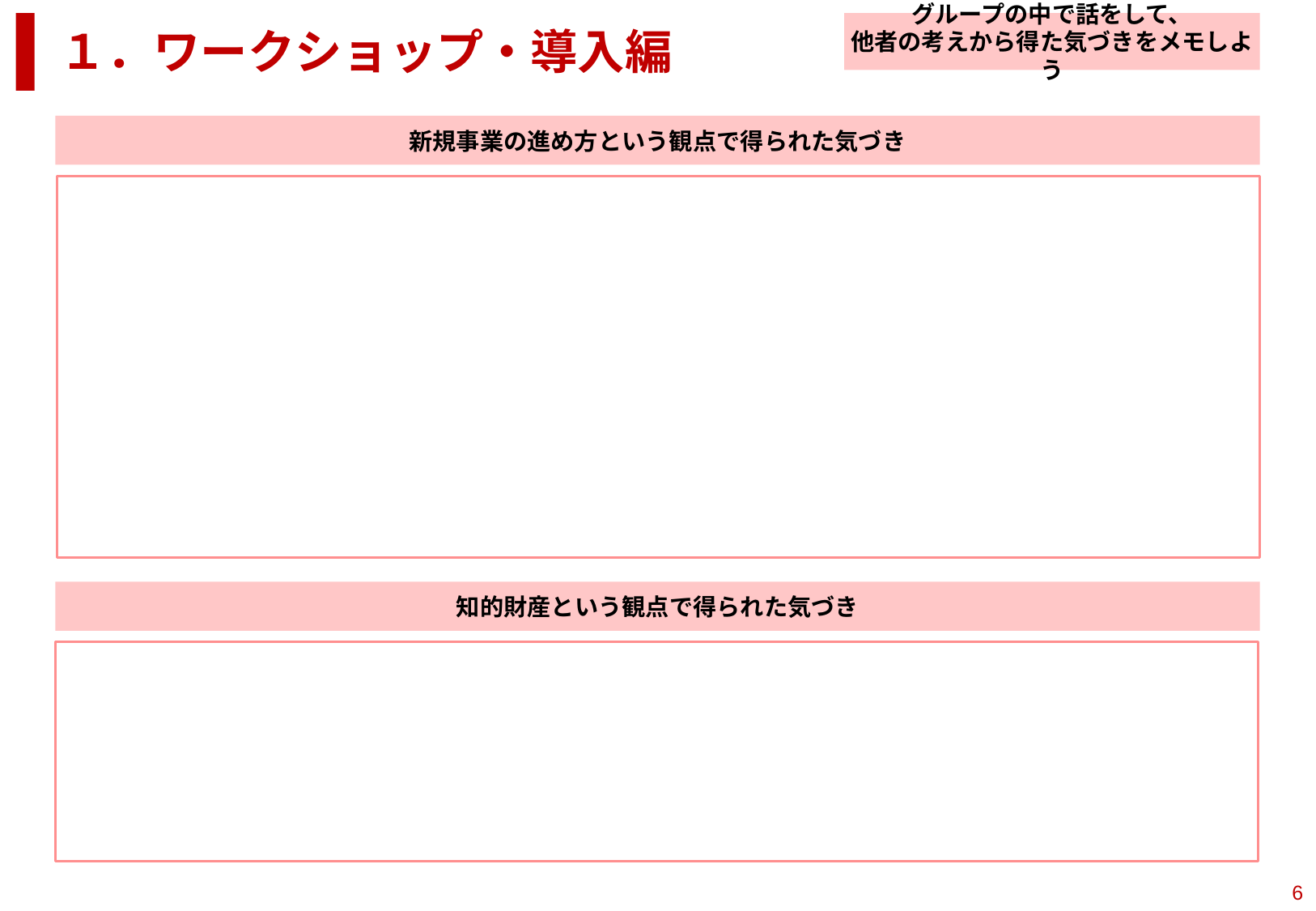

グループの中で話をして、
他者の考えから得た気づきをメモしよう
１．ワークショップ・導入編
新規事業の進め方という観点で得られた気づき

知的財産という観点で得られた気づき

6